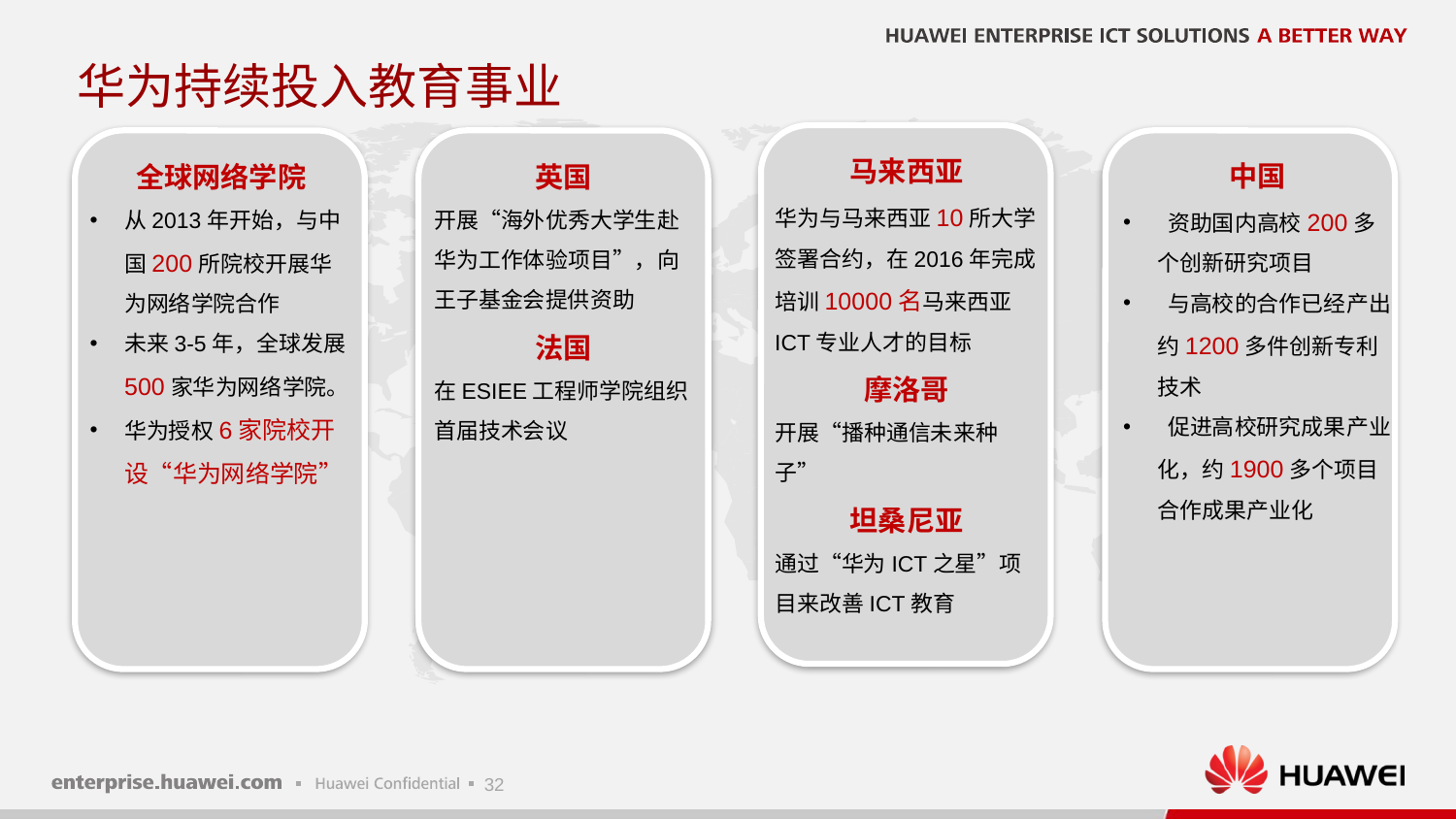

# 华为持续投入教育事业

马来西亚
华为与马来西亚10所大学签署合约，在2016年完成培训10000名马来西亚ICT专业人才的目标
摩洛哥
开展“播种通信未来种子”
坦桑尼亚
通过“华为ICT之星”项目来改善ICT教育

全球网络学院
从2013年开始，与中国200所院校开展华为网络学院合作
未来3-5年，全球发展500家华为网络学院。
华为授权6家院校开设“华为网络学院”

英国
开展“海外优秀大学生赴华为工作体验项目”，向王子基金会提供资助
法国
在ESIEE工程师学院组织首届技术会议

中国
 资助国内高校200多个创新研究项目
 与高校的合作已经产出约1200多件创新专利技术
 促进高校研究成果产业化，约1900多个项目合作成果产业化